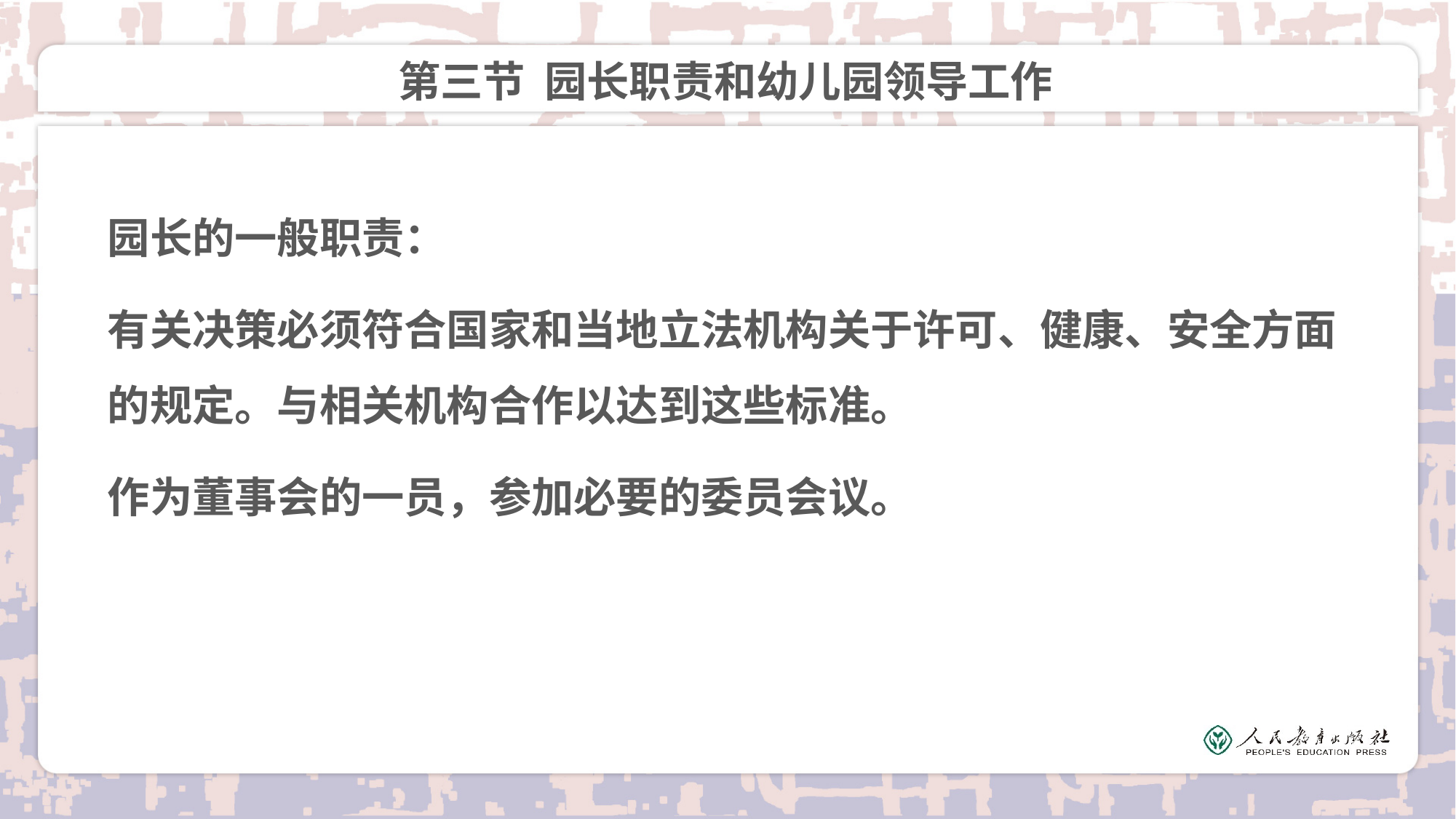

# 第三节  园长职责和幼儿园领导工作
园长的一般职责：
有关决策必须符合国家和当地立法机构关于许可、健康、安全方面的规定。与相关机构合作以达到这些标准。
作为董事会的一员，参加必要的委员会议。